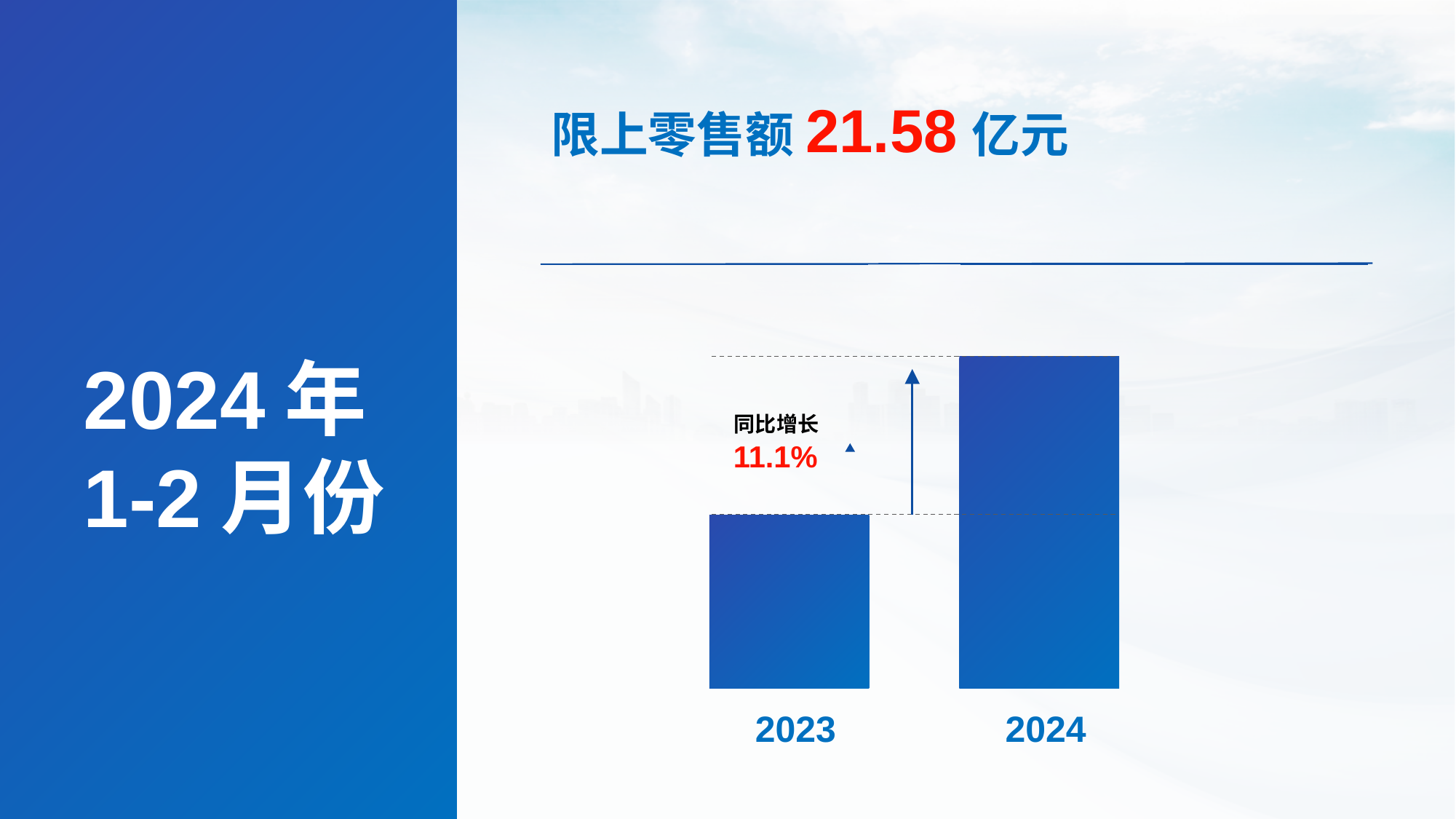

限上零售额21.58亿元
2024年
1-2月份

同比增长
11.1%

2023
2024